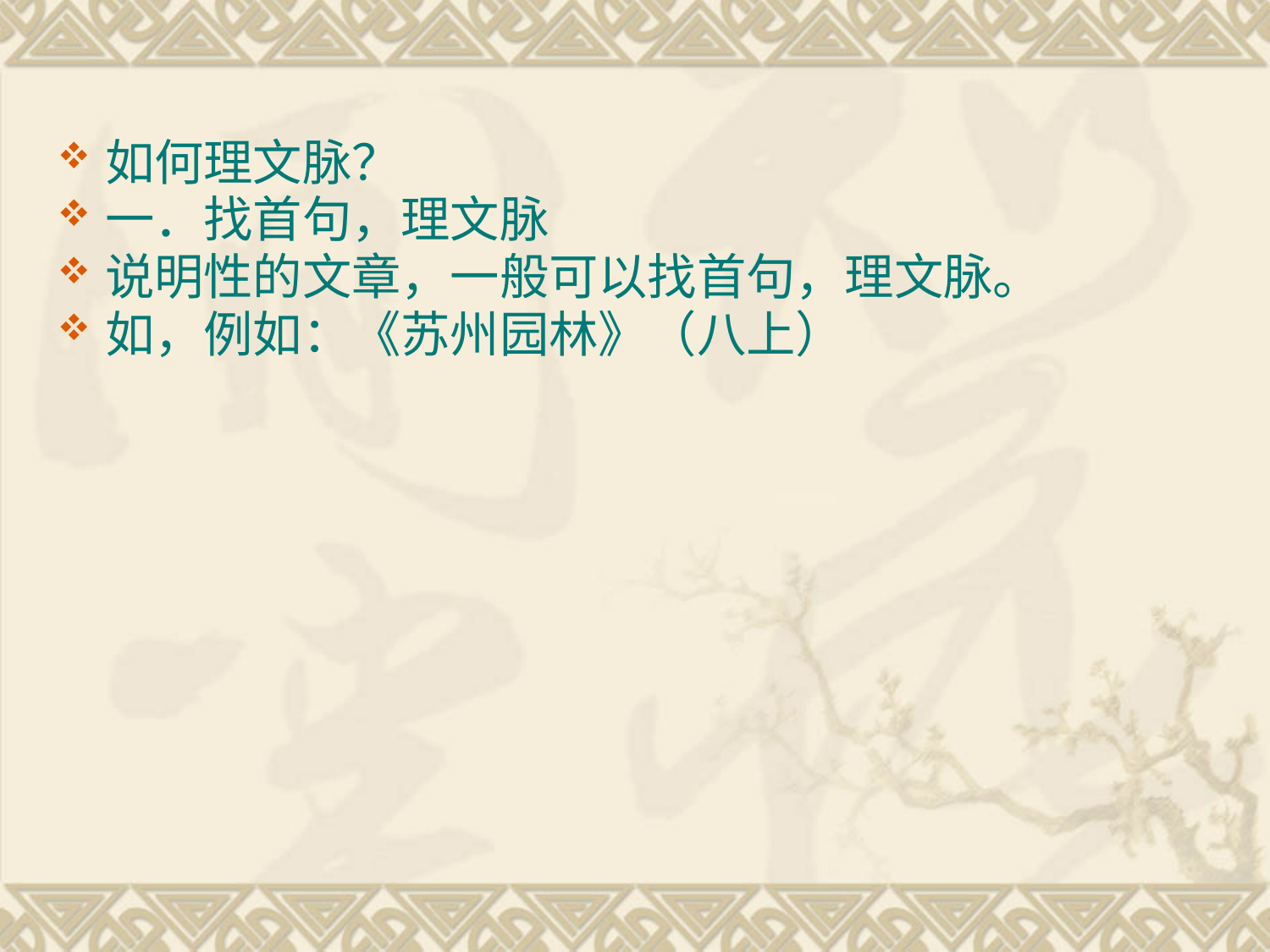

如何理文脉？
一．找首句，理文脉
说明性的文章，一般可以找首句，理文脉。
如，例如：《苏州园林》（八上）